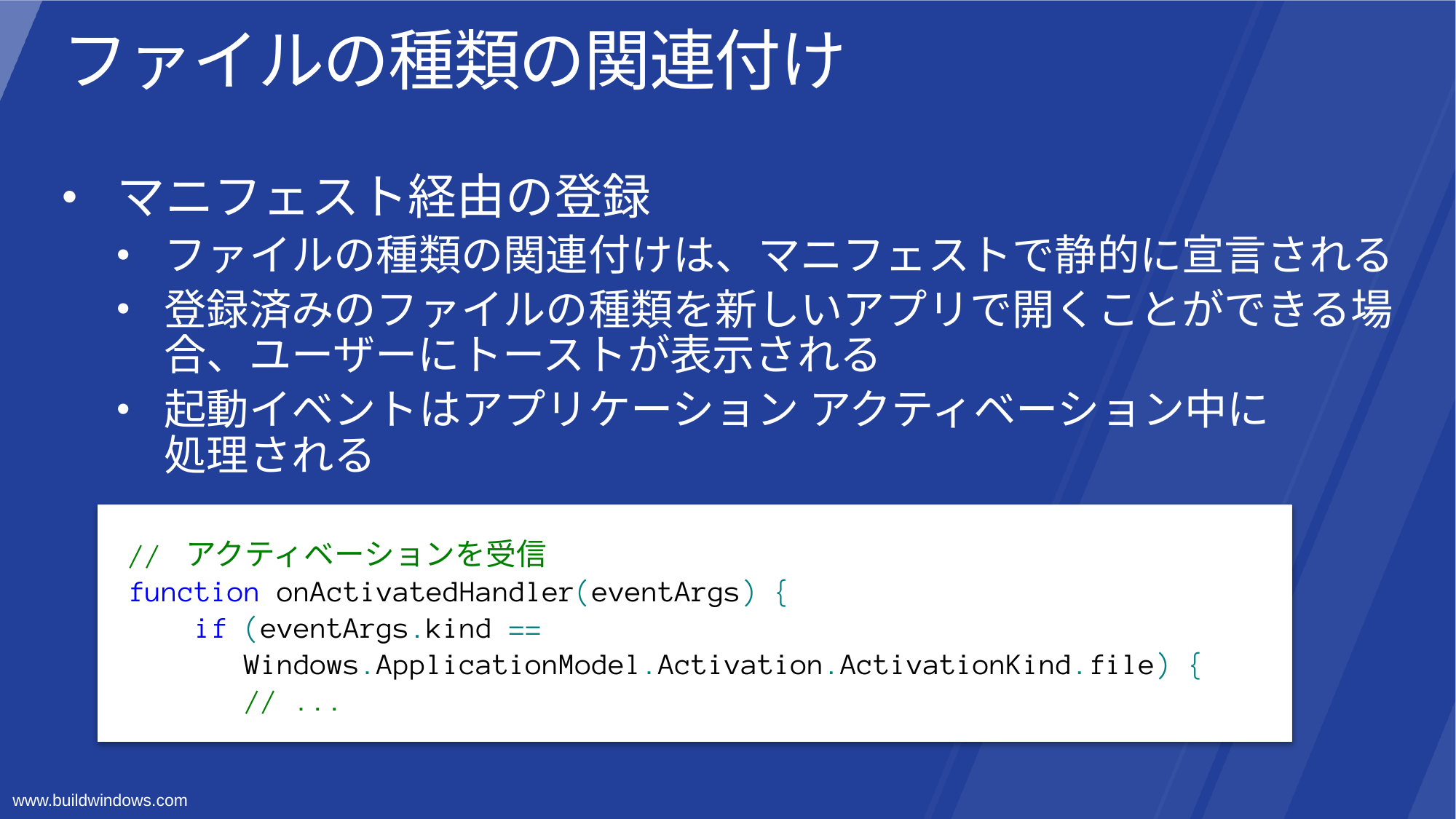

# ファイルの種類の関連付け
マニフェスト経由の登録
ファイルの種類の関連付けは、マニフェストで静的に宣言される
登録済みのファイルの種類を新しいアプリで開くことができる場合、ユーザーにトーストが表示される
起動イベントはアプリケーション アクティベーション中に
処理される

// アクティベーションを受信
function onActivatedHandler(eventArgs) {
    if (eventArgs.kind ==
       Windows.ApplicationModel.Activation.ActivationKind.file) {
       // ...